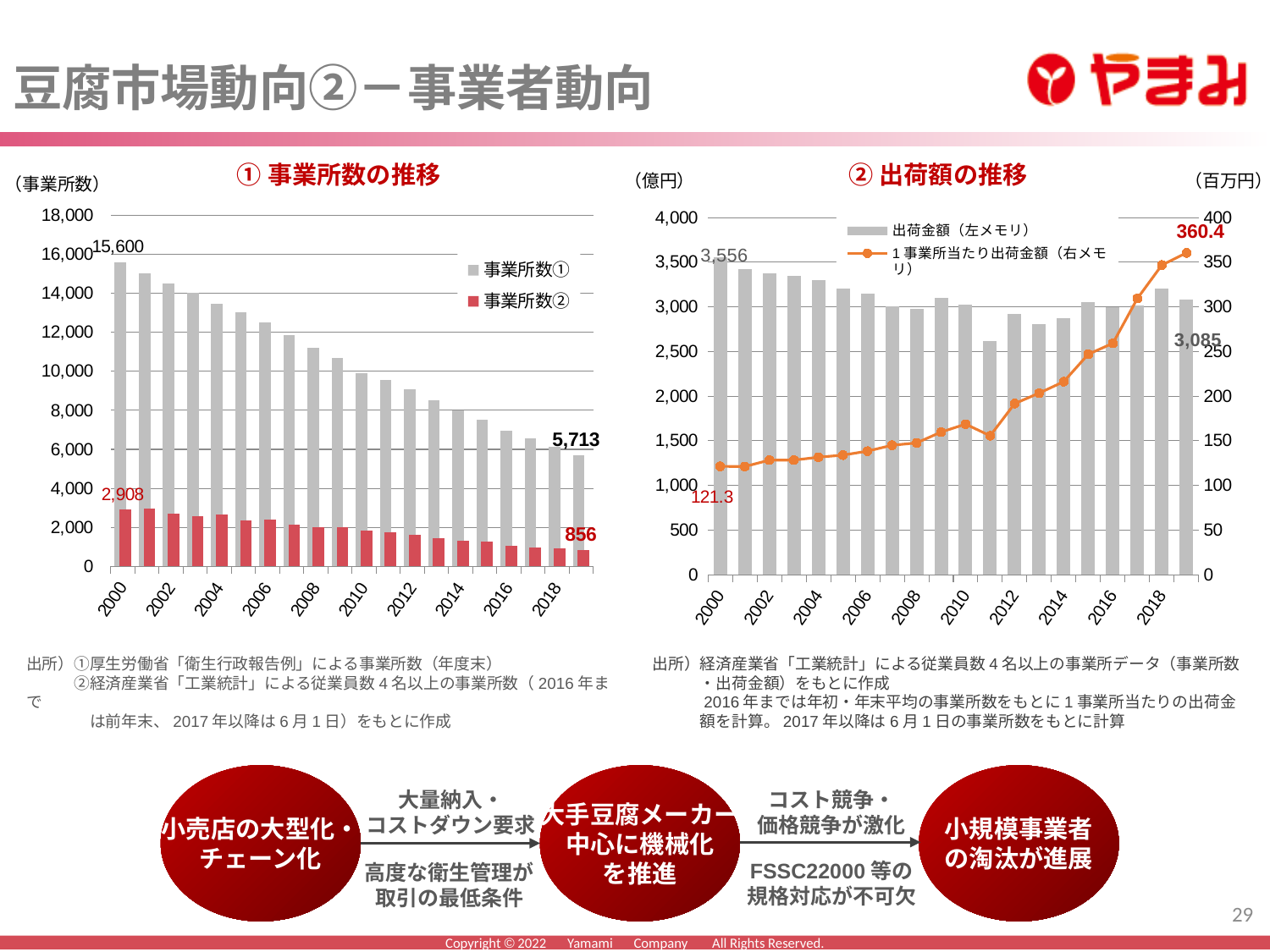

豆腐市場動向②－事業者動向
①事業所数の推移
②出荷額の推移
（百万円）
（億円）
（事業所数）

### Chart

| Category | 出荷金額（左メモリ） | 1事業所当たり出荷金額（右メモリ） |
|---|---|---|
| 2000 | 3555.66 | 121.29148899880606 |
|  | 3423.05 | 121.04137199434231 |
| 2002 | 3375.31 | 128.24126139817628 |
|  | 3343.58 | 128.27853443314788 |
| 2004 | 3303.08 | 131.5182162054549 |
|  | 3200.19 | 133.87115666178624 |
| 2006 | 3149.55 | 138.35053810674282 |
|  | 3002.18 | 144.9628198937711 |
| 2008 | 2973.21 | 147.55384615384614 |
|  | 3096.9 | 159.71634863331613 |
| 2010 | 3024.54 | 168.63897407304154 |
|  | 2612.7 | 155.61048243001784 |
| 2012 | 2919.87 | 191.65539875287166 |
|  | 2810.73 | 203.38133140376266 |
| 2014 | 2874.37 | 216.19932305377964 |
|  | 3050.78 | 246.92675030352086 |
| 2016 | 2993.3 | 259.1601731601732 |
|  | 3016.9 | 309.425641025641 |
| 2018 | 3201.41 | 346.8483206933911 |
|  | 3085.01 | 360.39836448598135 |

### Chart

| Category | 事業所数① | 事業所数② |
|---|---|---|
| 2000 | 15600.0 | 2908.0 |
|  | 15028.0 | 2955.0 |
| 2002 | 14487.0 | 2701.0 |
|  | 14016.0 | 2563.0 |
| 2004 | 13452.0 | 2650.0 |
|  | 13026.0 | 2373.0 |
| 2006 | 12500.0 | 2408.0 |
|  | 11839.0 | 2145.0 |
| 2008 | 11184.0 | 1997.0 |
|  | 10681.0 | 2033.0 |
| 2010 | 9881.0 | 1845.0 |
|  | 9548.0 | 1742.0 |
| 2012 | 9059.0 | 1616.0 |
|  | 8518.0 | 1431.0 |
| 2014 | 8017.0 | 1333.0 |
|  | 7525.0 | 1256.0 |
| 2016 | 6971.0 | 1055.0 |
|  | 6563.0 | 975.0 |
| 2018 | 6143.0 | 923.0 |
出所）①厚生労働省「衛生行政報告例」による事業所数（年度末）
　　　②経済産業省「工業統計」による従業員数4名以上の事業所数（2016年まで
　　　　は前年末、2017年以降は6月1日）をもとに作成
出所）経済産業省「工業統計」による従業員数4名以上の事業所データ（事業所数
　　　・出荷金額）をもとに作成
　　　2016年までは年初・年末平均の事業所数をもとに1事業所当たりの出荷金
　　　額を計算。2017年以降は6月1日の事業所数をもとに計算
小規模事業者
の淘汰が進展
小売店の大型化・
チェーン化
大手豆腐メーカー
中心に機械化
を推進
大量納入・
コストダウン要求
コスト競争・
価格競争が激化
FSSC22000等の規格対応が不可欠
高度な衛生管理が取引の最低条件
29